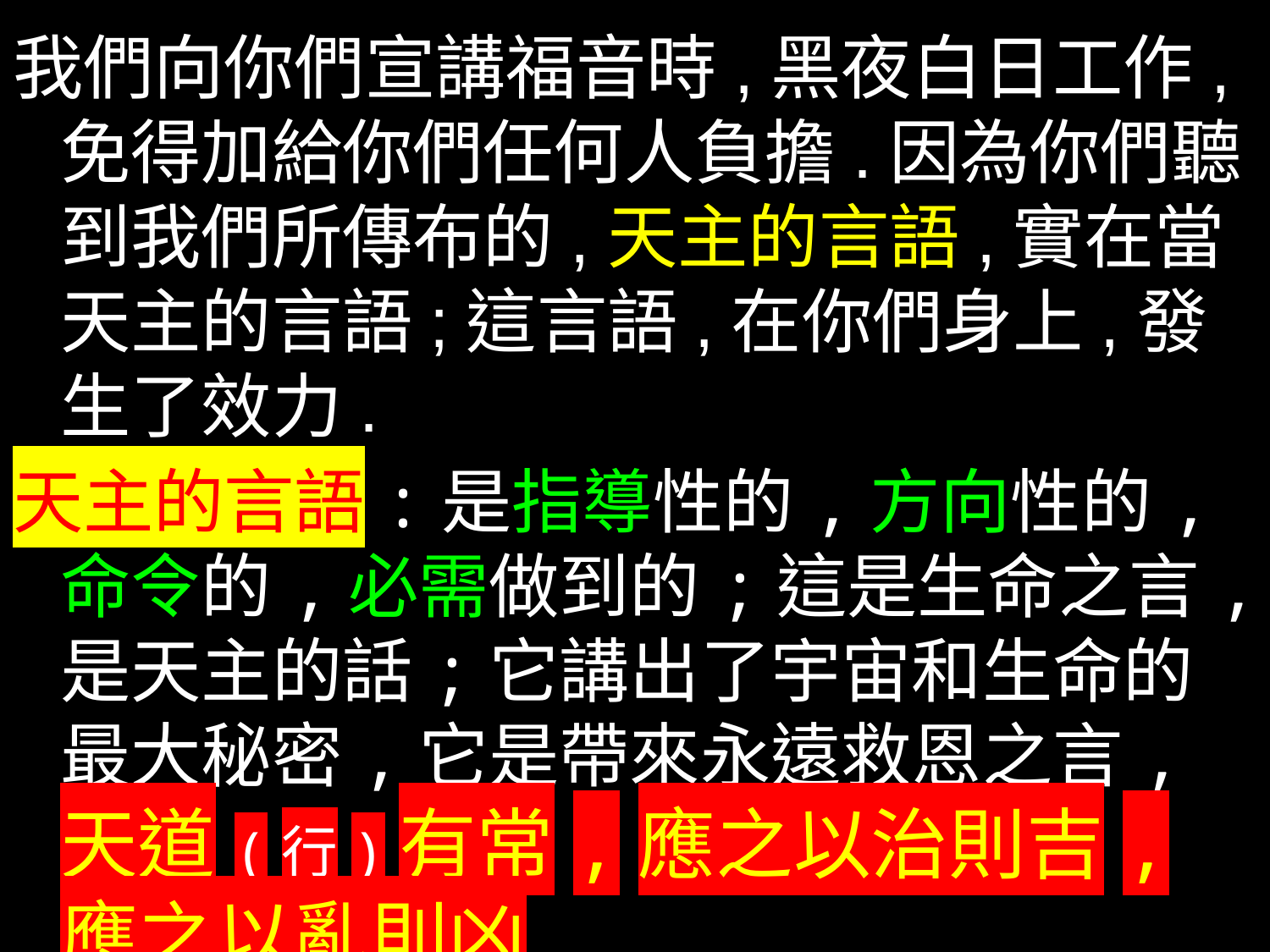

我們向你們宣講福音時,黑夜白日工作,免得加給你們任何人負擔.因為你們聽到我們所傳布的,天主的言語,實在當天主的言語;這言語,在你們身上,發生了效力.
天主的言語:是指導性的,方向性的,命令的,必需做到的;這是生命之言,是天主的話;它講出了宇宙和生命的最大秘密,它是帶來永遠救恩之言,天道(行)有常,應之以治則吉,應之以亂則凶.